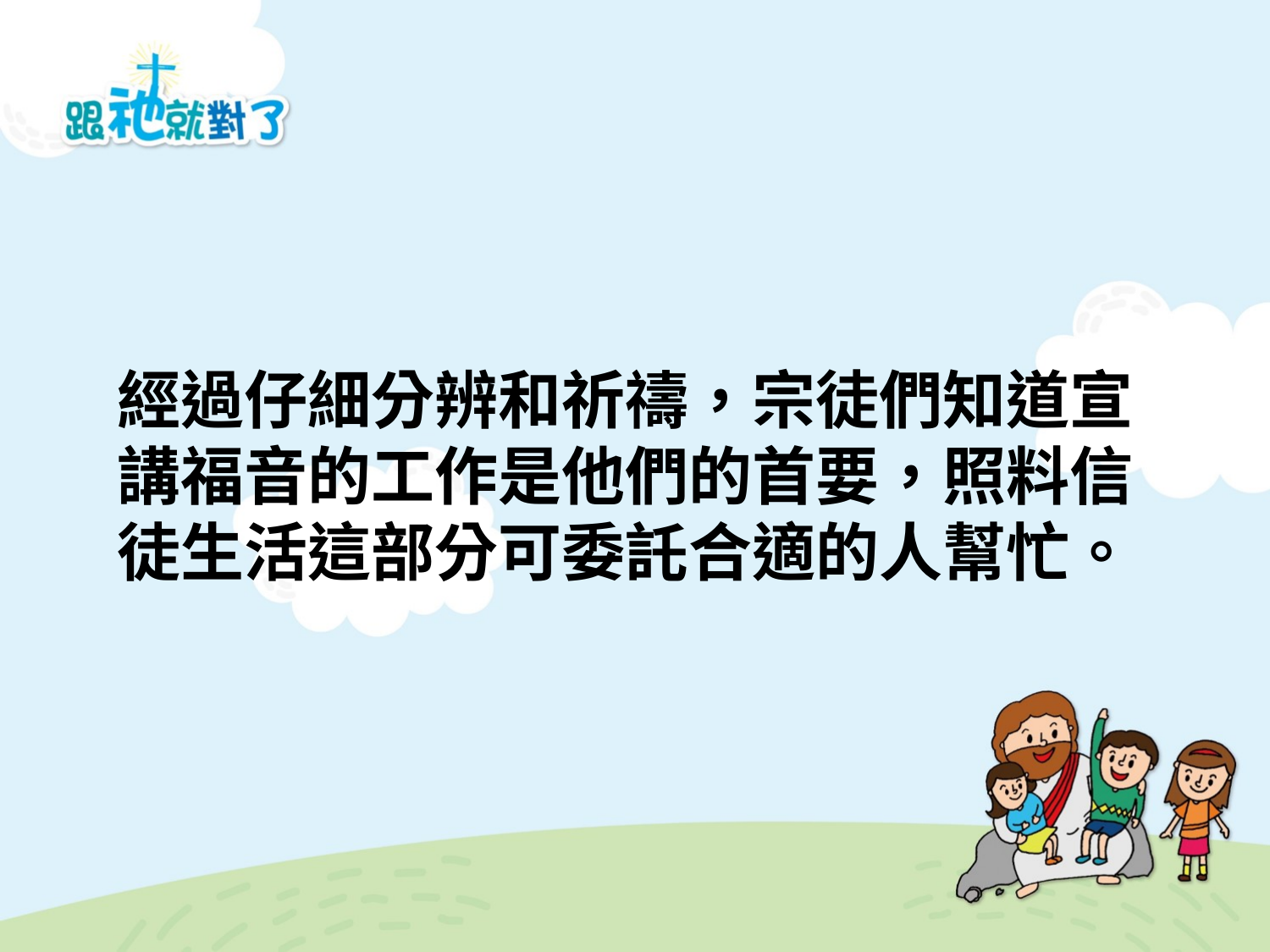

經過仔細分辨和祈禱，宗徒們知道宣講福音的工作是他們的首要，照料信徒生活這部分可委託合適的人幫忙。